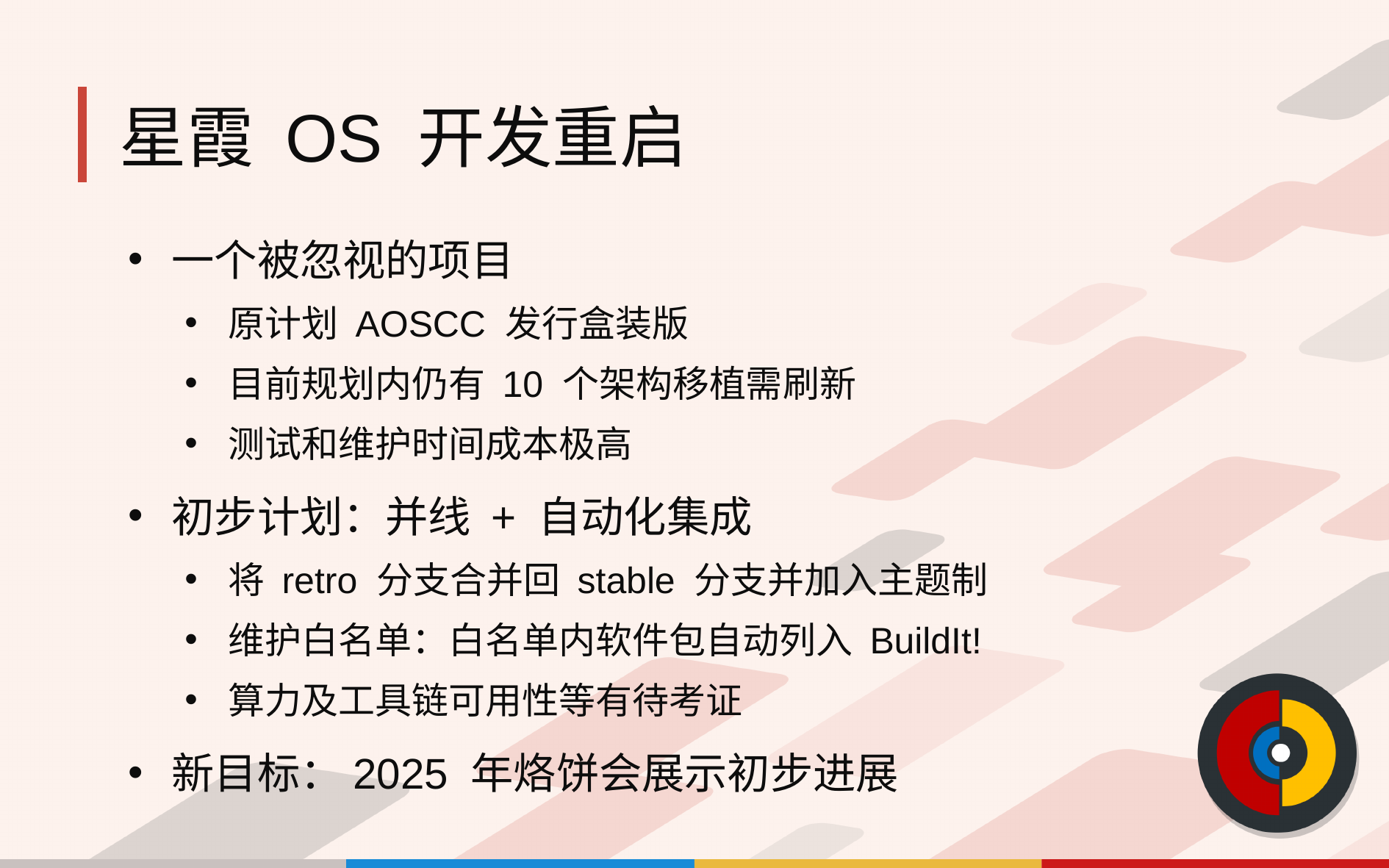

# 星霞 OS 开发重启
一个被忽视的项目
原计划 AOSCC 发行盒装版
目前规划内仍有 10 个架构移植需刷新
测试和维护时间成本极高
初步计划：并线 + 自动化集成
将 retro 分支合并回 stable 分支并加入主题制
维护白名单：白名单内软件包自动列入 BuildIt!
算力及工具链可用性等有待考证
新目标：2025 年烙饼会展示初步进展